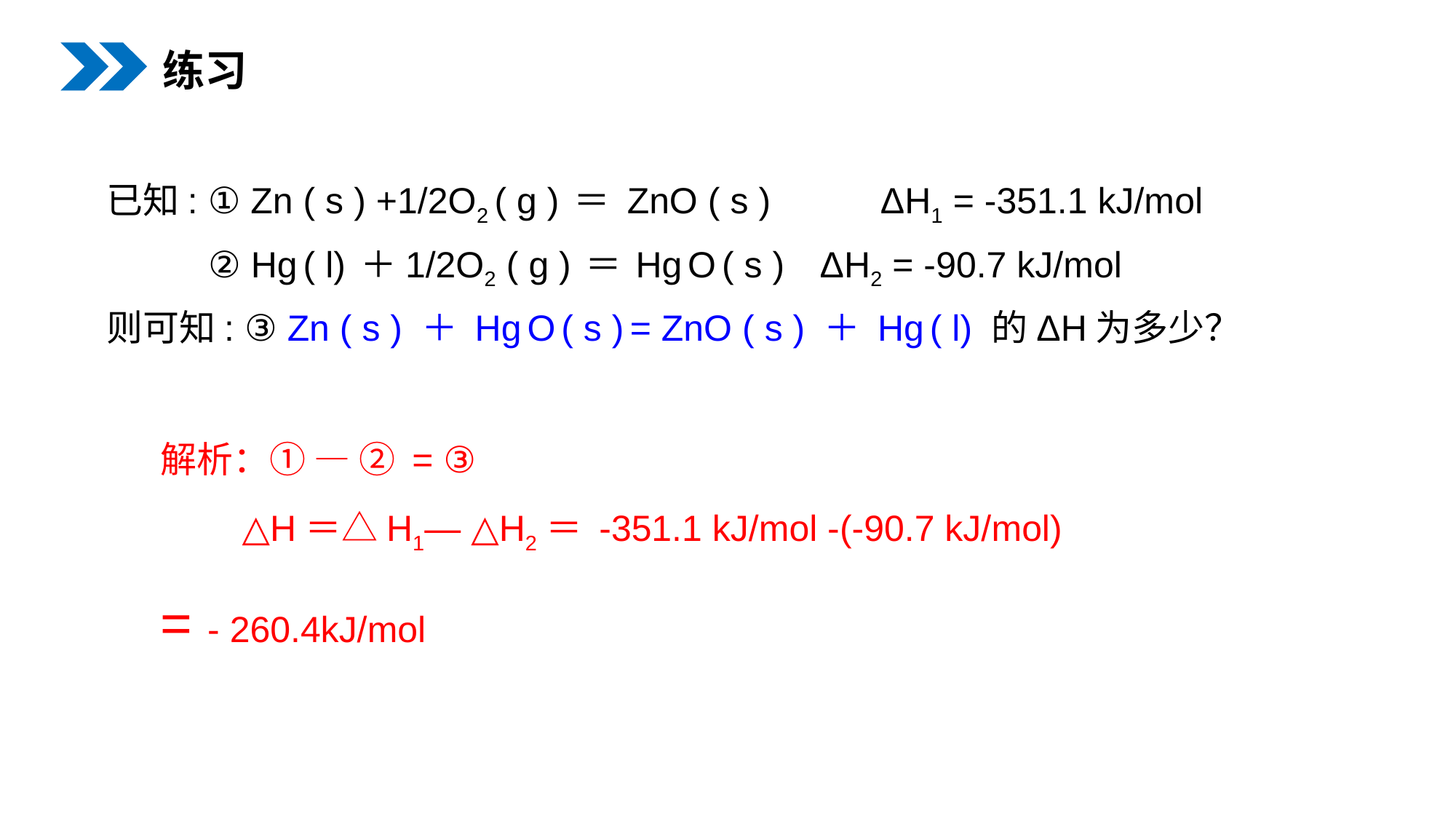

练习
已知: ① Zn ( s ) +1/2O2 ( g ) ＝ ZnO ( s ) 	 ΔH1 = -351.1 kJ/mol
          ② Hg ( l) ＋1/2O2 ( g ) ＝ Hg O ( s )      ΔH2 = -90.7 kJ/mol
则可知: ③ Zn ( s ) ＋ Hg O ( s ) = ZnO ( s ) ＋ Hg ( l) 的ΔH为多少？
解析：① — ② = ③
        △H＝△H1— △H2＝ -351.1 kJ/mol -(-90.7 kJ/mol)
= - 260.4kJ/mol